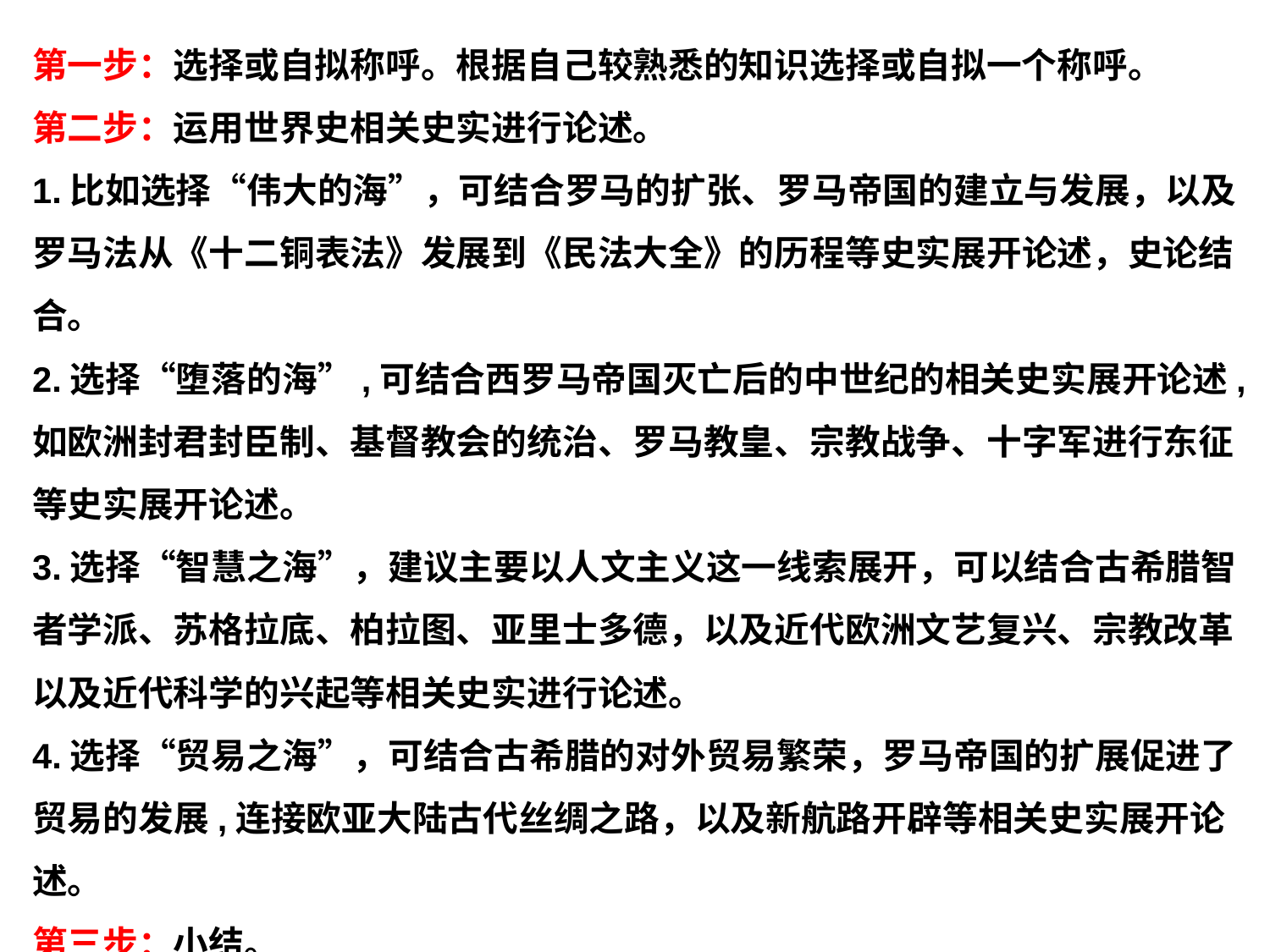

第一步：选择或自拟称呼。根据自己较熟悉的知识选择或自拟一个称呼。
第二步：运用世界史相关史实进行论述。
1.比如选择“伟大的海”，可结合罗马的扩张、罗马帝国的建立与发展，以及罗马法从《十二铜表法》发展到《民法大全》的历程等史实展开论述，史论结合。
2.选择“堕落的海”,可结合西罗马帝国灭亡后的中世纪的相关史实展开论述,如欧洲封君封臣制、基督教会的统治、罗马教皇、宗教战争、十字军进行东征等史实展开论述。
3.选择“智慧之海”，建议主要以人文主义这一线索展开，可以结合古希腊智者学派、苏格拉底、柏拉图、亚里士多德，以及近代欧洲文艺复兴、宗教改革以及近代科学的兴起等相关史实进行论述。
4.选择“贸易之海”，可结合古希腊的对外贸易繁荣，罗马帝国的扩展促进了贸易的发展,连接欧亚大陆古代丝绸之路，以及新航路开辟等相关史实展开论述。
第三步：小结。